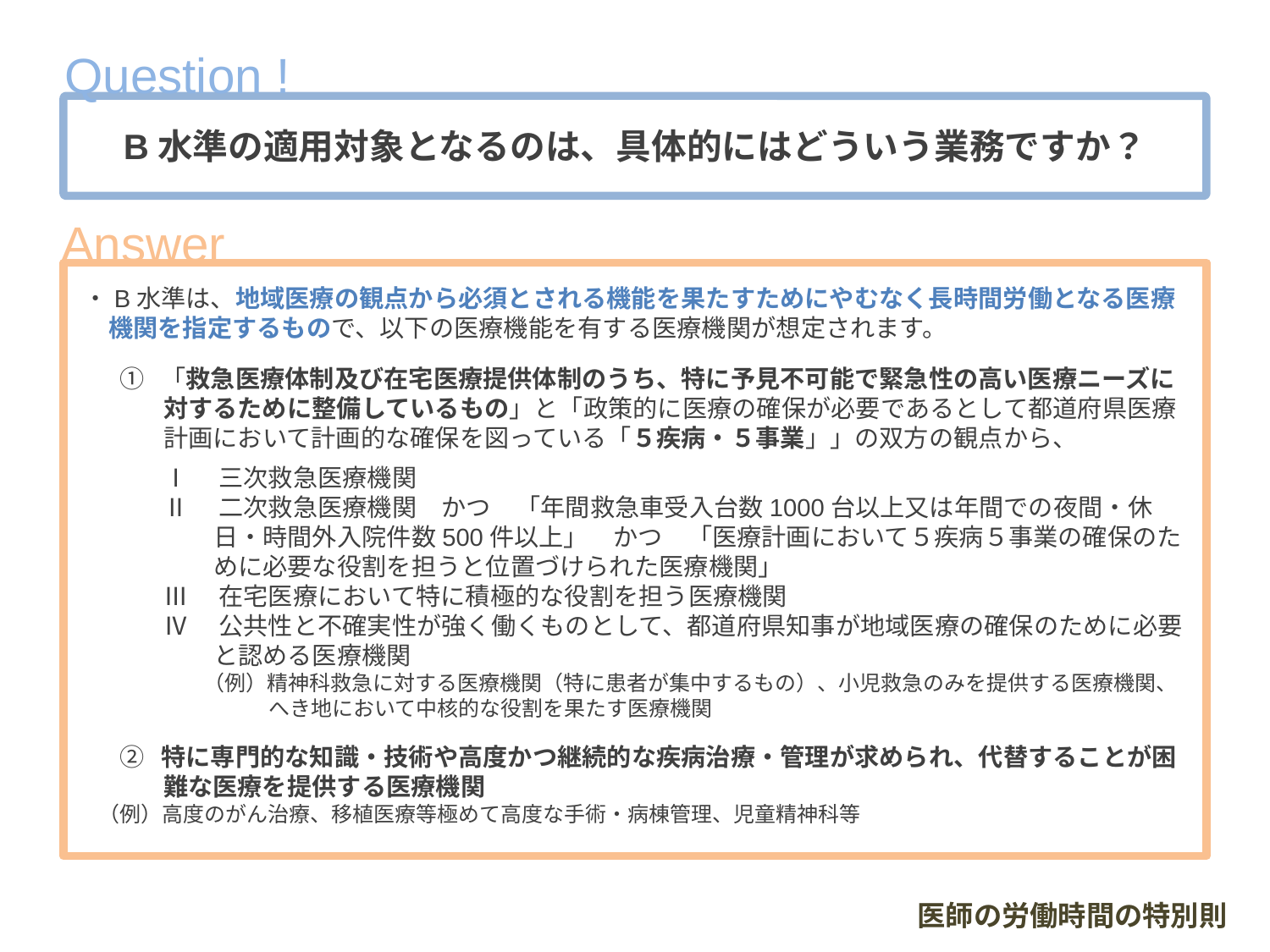

Question !
B水準の適用対象となるのは、具体的にはどういう業務ですか？
Answer
・B水準は、地域医療の観点から必須とされる機能を果たすためにやむなく長時間労働となる医療機関を指定するもので、以下の医療機能を有する医療機関が想定されます。
  ①  「救急医療体制及び在宅医療提供体制のうち、特に予見不可能で緊急性の高い医療ニーズに対するために整備しているもの」と「政策的に医療の確保が必要であるとして都道府県医療計画において計画的な確保を図っている「５疾病・５事業」」の双方の観点から、
Ⅰ　三次救急医療機関
Ⅱ　二次救急医療機関　かつ　「年間救急車受入台数1000台以上又は年間での夜間・休日・時間外入院件数500件以上」　かつ　「医療計画において５疾病５事業の確保のために必要な役割を担うと位置づけられた医療機関」
Ⅲ　在宅医療において特に積極的な役割を担う医療機関
Ⅳ　公共性と不確実性が強く働くものとして、都道府県知事が地域医療の確保のために必要と認める医療機関
（例）精神科救急に対する医療機関（特に患者が集中するもの）、小児救急のみを提供する医療機関、へき地において中核的な役割を果たす医療機関
  ②  特に専門的な知識・技術や高度かつ継続的な疾病治療・管理が求められ、代替することが困難な医療を提供する医療機関
（例）高度のがん治療、移植医療等極めて高度な手術・病棟管理、児童精神科等
医師の労働時間の特別則